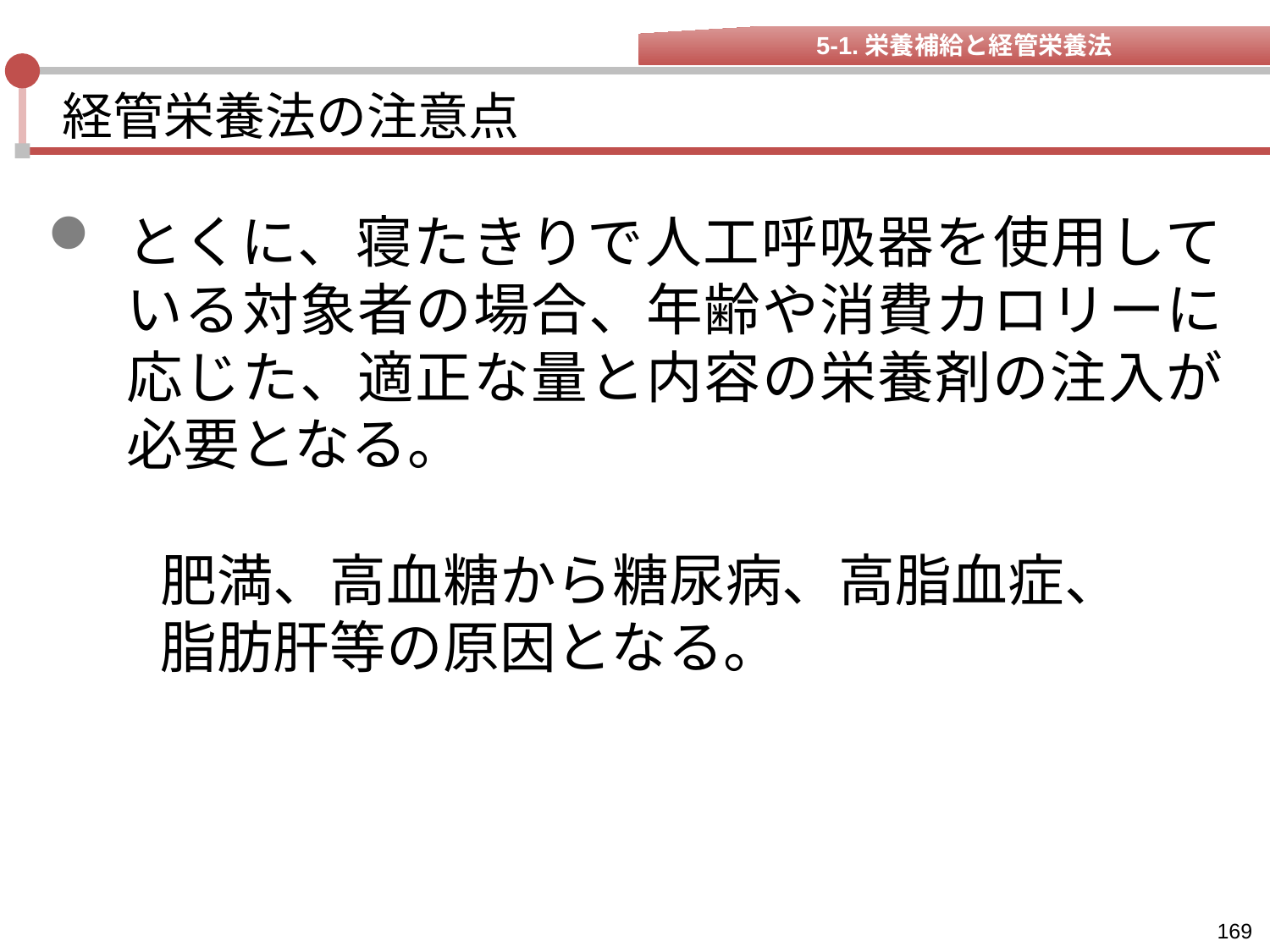

5-1.栄養補給と経管栄養法
# 経管栄養法の注意点
とくに、寝たきりで人工呼吸器を使用している対象者の場合、年齢や消費カロリーに応じた、適正な量と内容の栄養剤の注入が必要となる。

　　肥満、高血糖から糖尿病、高脂血症、
　　脂肪肝等の原因となる。
169